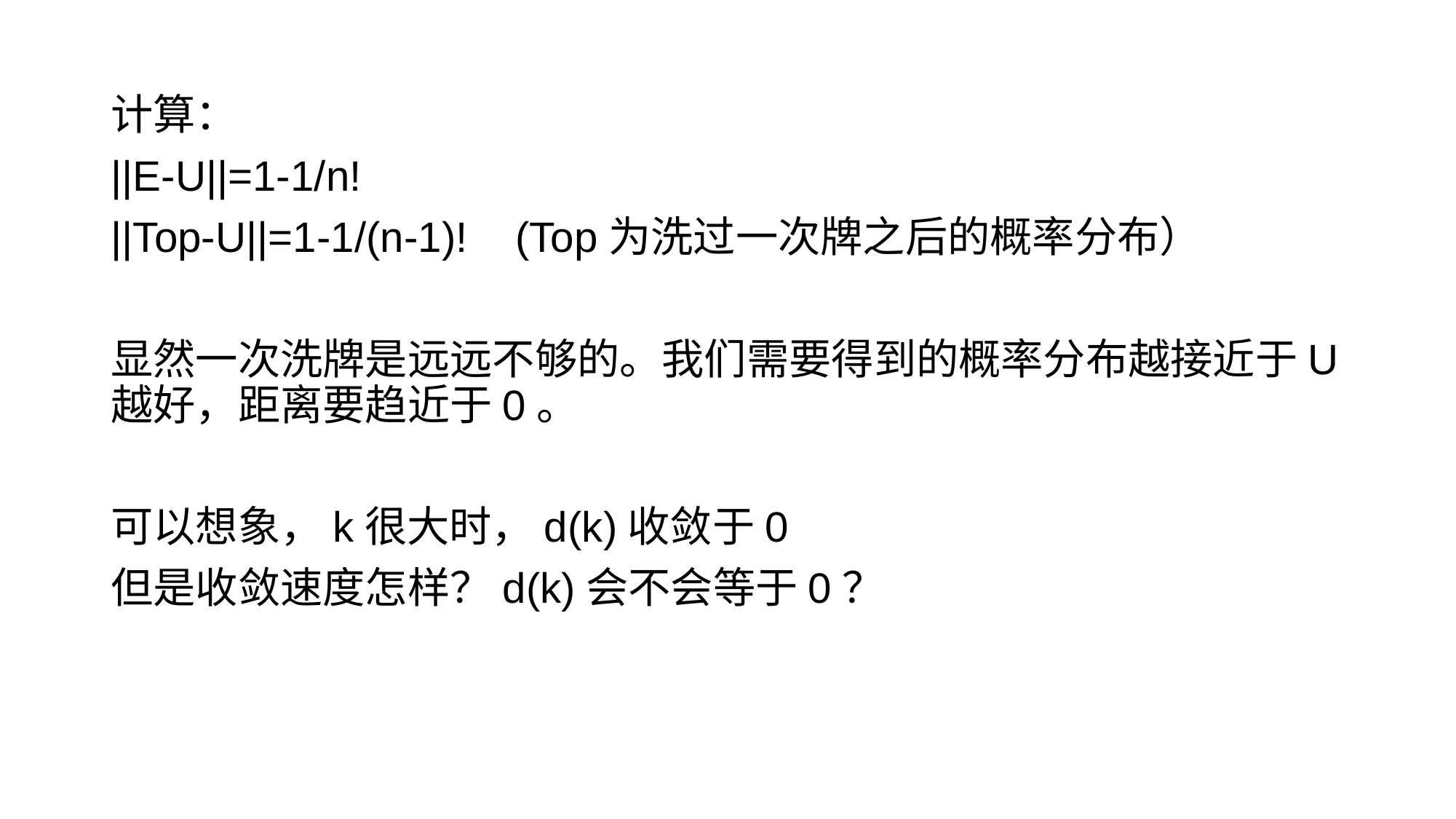

计算：
||E-U||=1-1/n!
||Top-U||=1-1/(n-1)!    (Top为洗过一次牌之后的概率分布）

显然一次洗牌是远远不够的。我们需要得到的概率分布越接近于U越好，距离要趋近于0。

可以想象，k很大时，d(k)收敛于0
但是收敛速度怎样？d(k)会不会等于0？